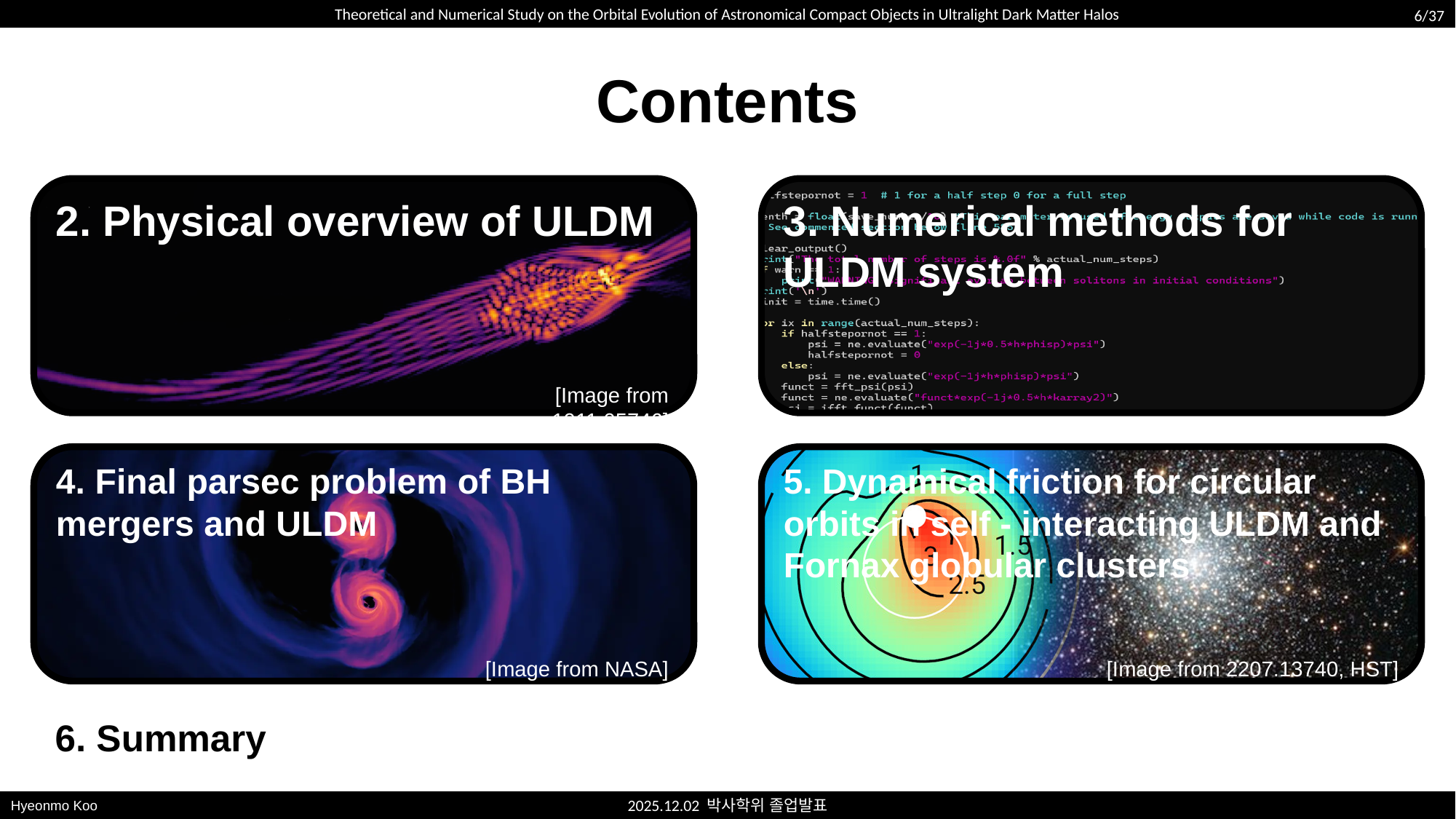

6/37
Theoretical and Numerical Study on the Orbital Evolution of Astronomical Compact Objects in Ultralight Dark Matter Halos
# Contents
2. Physical overview of ULDM

3. Numerical methods for ULDM system

[Image from 1911.05746]
4. Final parsec problem of BH mergers and ULDM

5. Dynamical friction for circular orbits in self - interacting ULDM and Fornax globular clusters

[Image from NASA]
[Image from 2207.13740, HST]
6. Summary
Hyeonmo Koo
2025.12.02 박사학위 졸업발표